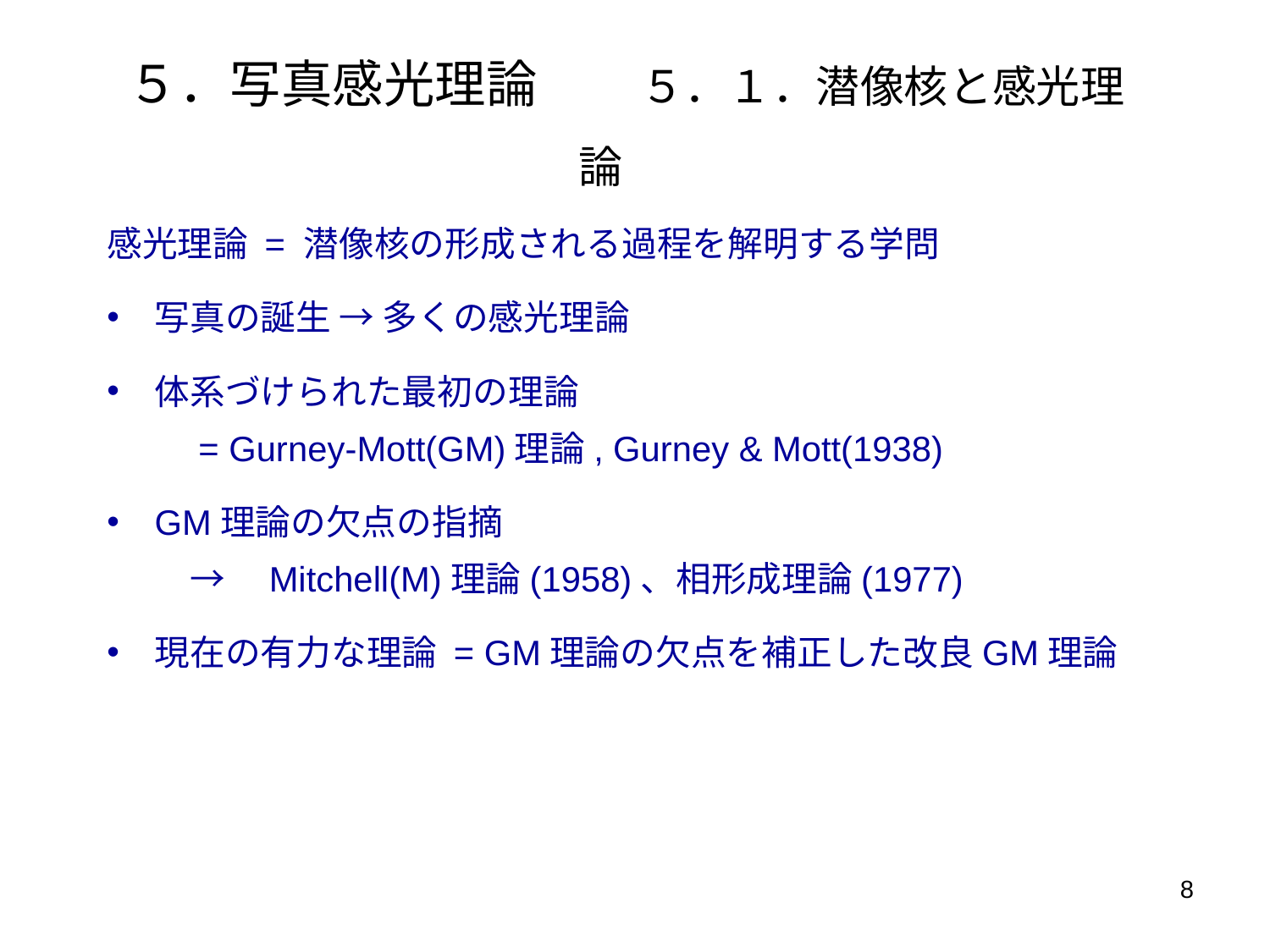

# ５．写真感光理論　　５．１．潜像核と感光理論
感光理論 = 潜像核の形成される過程を解明する学問
写真の誕生 → 多くの感光理論
体系づけられた最初の理論
　= Gurney-Mott(GM)理論, Gurney & Mott(1938)
GM理論の欠点の指摘
　→　Mitchell(M)理論(1958)、相形成理論(1977)
現在の有力な理論 = GM理論の欠点を補正した改良GM理論

8